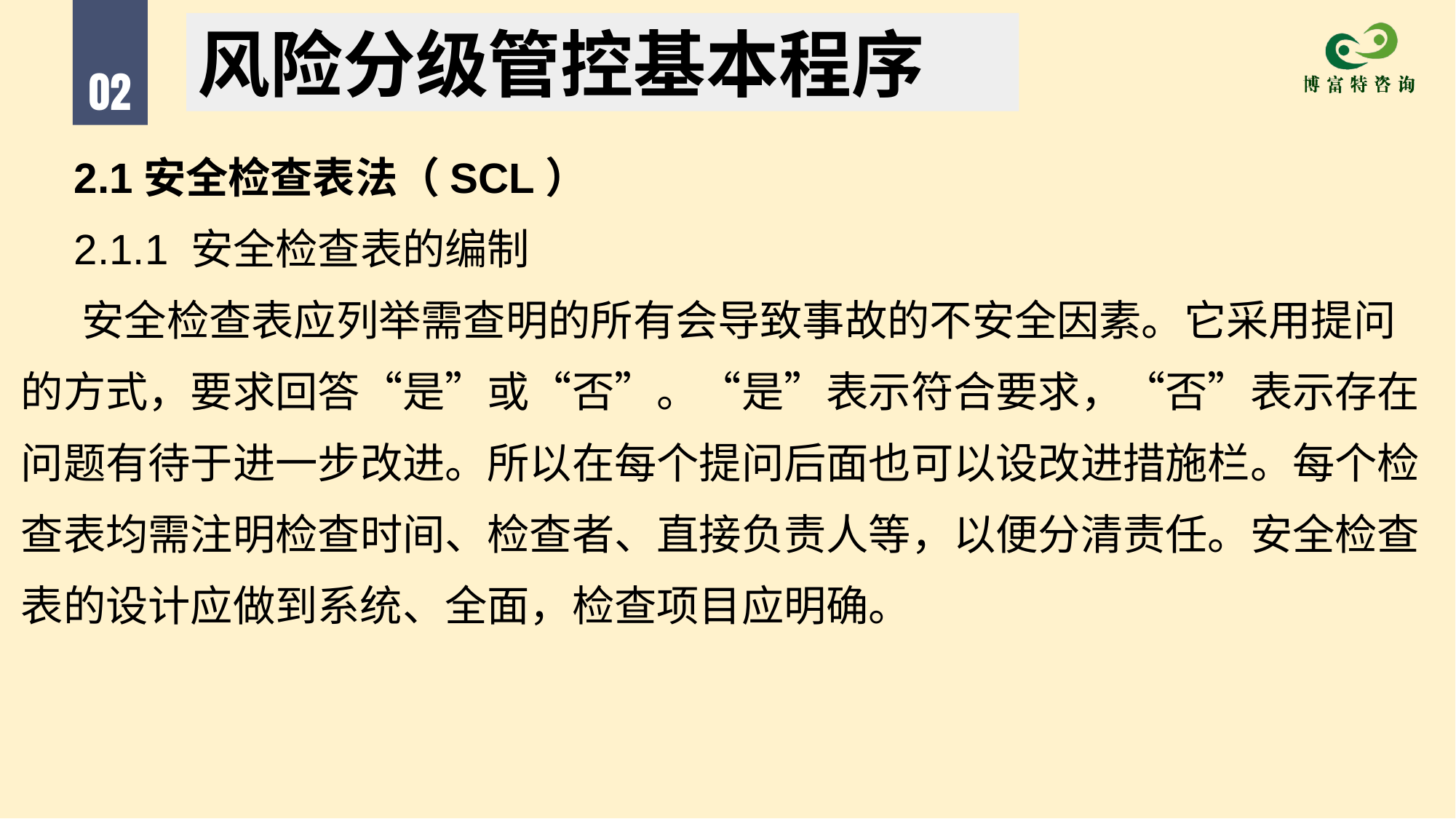

风险分级管控基本程序
02
 2.1安全检查表法（SCL）
 2.1.1 安全检查表的编制
 安全检查表应列举需查明的所有会导致事故的不安全因素。它采用提问的方式，要求回答“是”或“否”。“是”表示符合要求，“否”表示存在问题有待于进一步改进。所以在每个提问后面也可以设改进措施栏。每个检查表均需注明检查时间、检查者、直接负责人等，以便分清责任。安全检查表的设计应做到系统、全面，检查项目应明确。